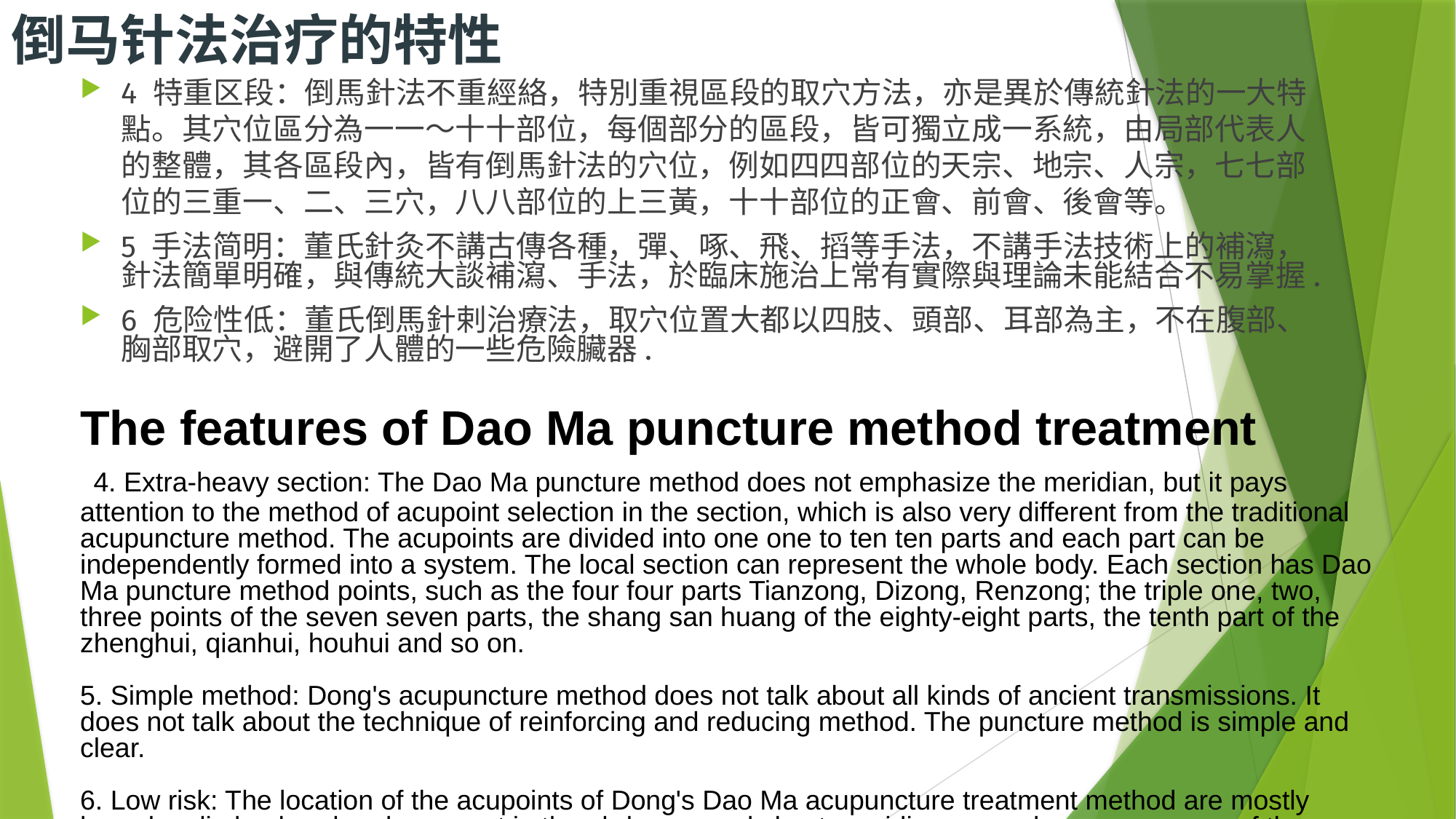

# 倒马针法治疗的特性
4 特重区段：倒馬針法不重經絡，特別重視區段的取穴方法，亦是異於傳統針法的一大特點。其穴位區分為一一～十十部位，每個部分的區段，皆可獨立成一系統，由局部代表人的整體，其各區段內，皆有倒馬針法的穴位，例如四四部位的天宗、地宗、人宗，七七部位的三重一、二、三穴，八八部位的上三黃，十十部位的正會、前會、後會等。
5 手法简明：董氏針灸不講古傳各種，彈、啄、飛、搯等手法，不講手法技術上的補瀉，針法簡單明確，與傳統大談補瀉、手法，於臨床施治上常有實際與理論未能結合不易掌握.
6 危险性低：董氏倒馬針剌治療法，取穴位置大都以四肢、頭部、耳部為主，不在腹部、胸部取穴，避開了人體的一些危險臟器.
The features of Dao Ma puncture method treatment
 4. Extra-heavy section: The Dao Ma puncture method does not emphasize the meridian, but it pays attention to the method of acupoint selection in the section, which is also very different from the traditional acupuncture method. The acupoints are divided into one one to ten ten parts and each part can be independently formed into a system. The local section can represent the whole body. Each section has Dao Ma puncture method points, such as the four four parts Tianzong, Dizong, Renzong; the triple one, two, three points of the seven seven parts, the shang san huang of the eighty-eight parts, the tenth part of the zhenghui, qianhui, houhui and so on.

5. Simple method: Dong's acupuncture method does not talk about all kinds of ancient transmissions. It does not talk about the technique of reinforcing and reducing method. The puncture method is simple and clear.

6. Low risk: The location of the acupoints of Dong's Dao Ma acupuncture treatment method are mostly based on limbs, head and ears, not in the abdomen and chest, avoiding some dangerous areas of the human body.